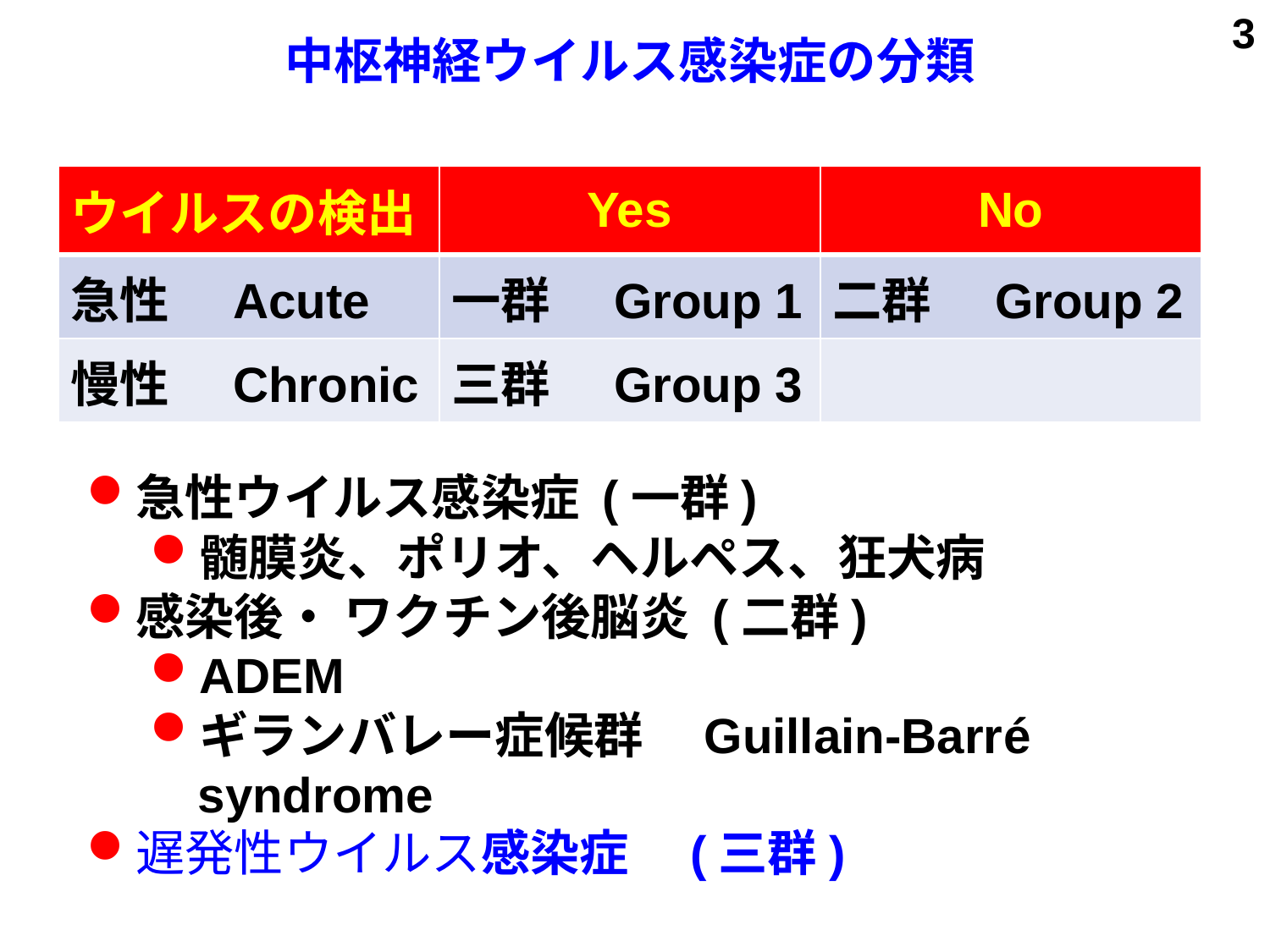

# 中枢神経ウイルス感染症の分類
3
| ウイルスの検出 | Yes | No |
| --- | --- | --- |
| 急性　Acute | 一群　Group 1 | 二群　Group 2 |
| 慢性　Chronic | 三群　Group 3 |  |
急性ウイルス感染症 (一群)
髄膜炎、ポリオ、ヘルペス、狂犬病
感染後・ ワクチン後脳炎 (二群)
ADEM
ギランバレー症候群　Guillain-Barré syndrome
遅発性ウイルス感染症　(三群)